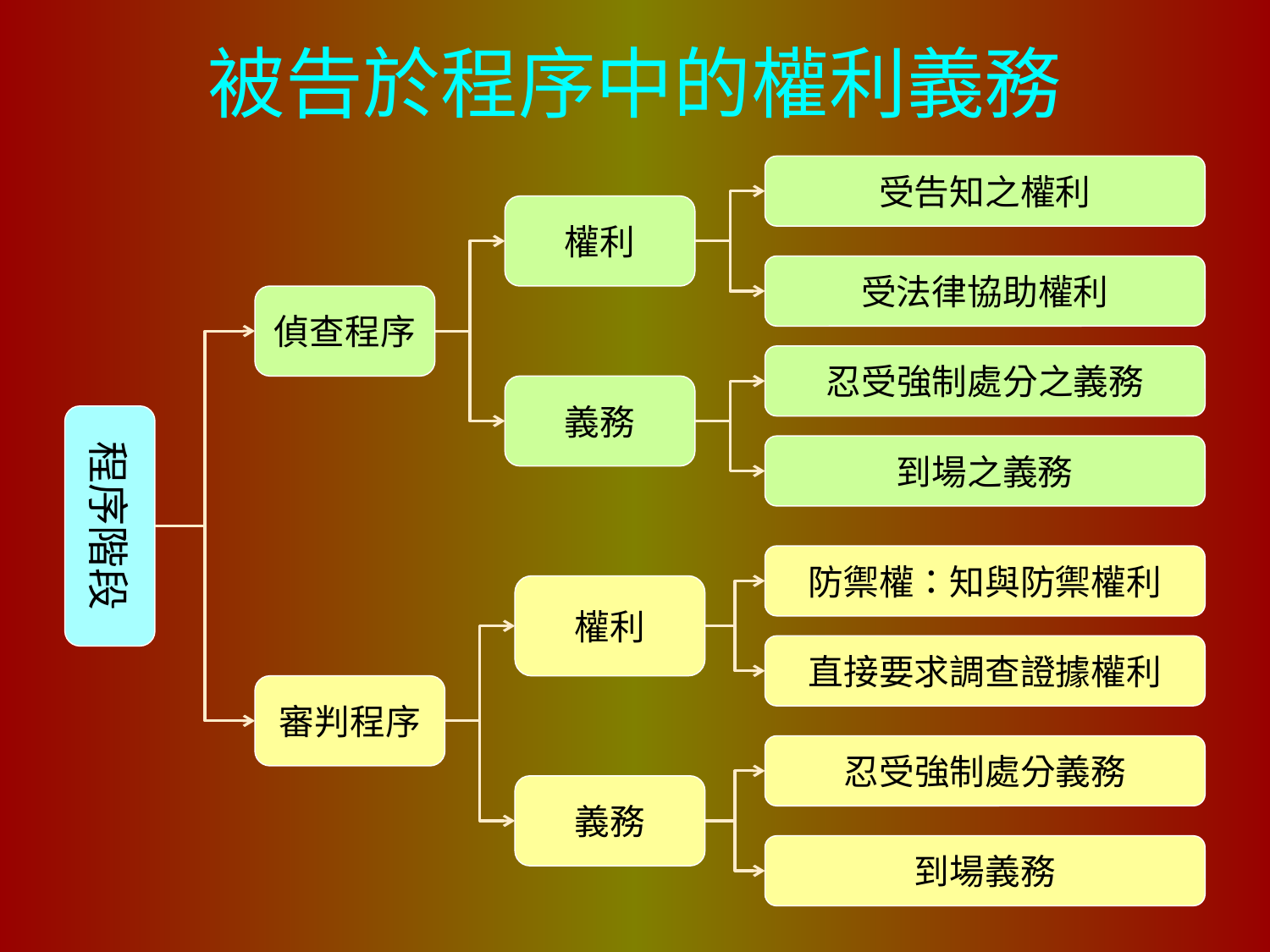

# 被告於程序中的權利義務
受告知之權利
權利
受法律協助權利
偵查程序
忍受強制處分之義務
義務
程序階段
到場之義務
防禦權：知與防禦權利
權利
直接要求調查證據權利
審判程序
忍受強制處分義務
義務
到場義務